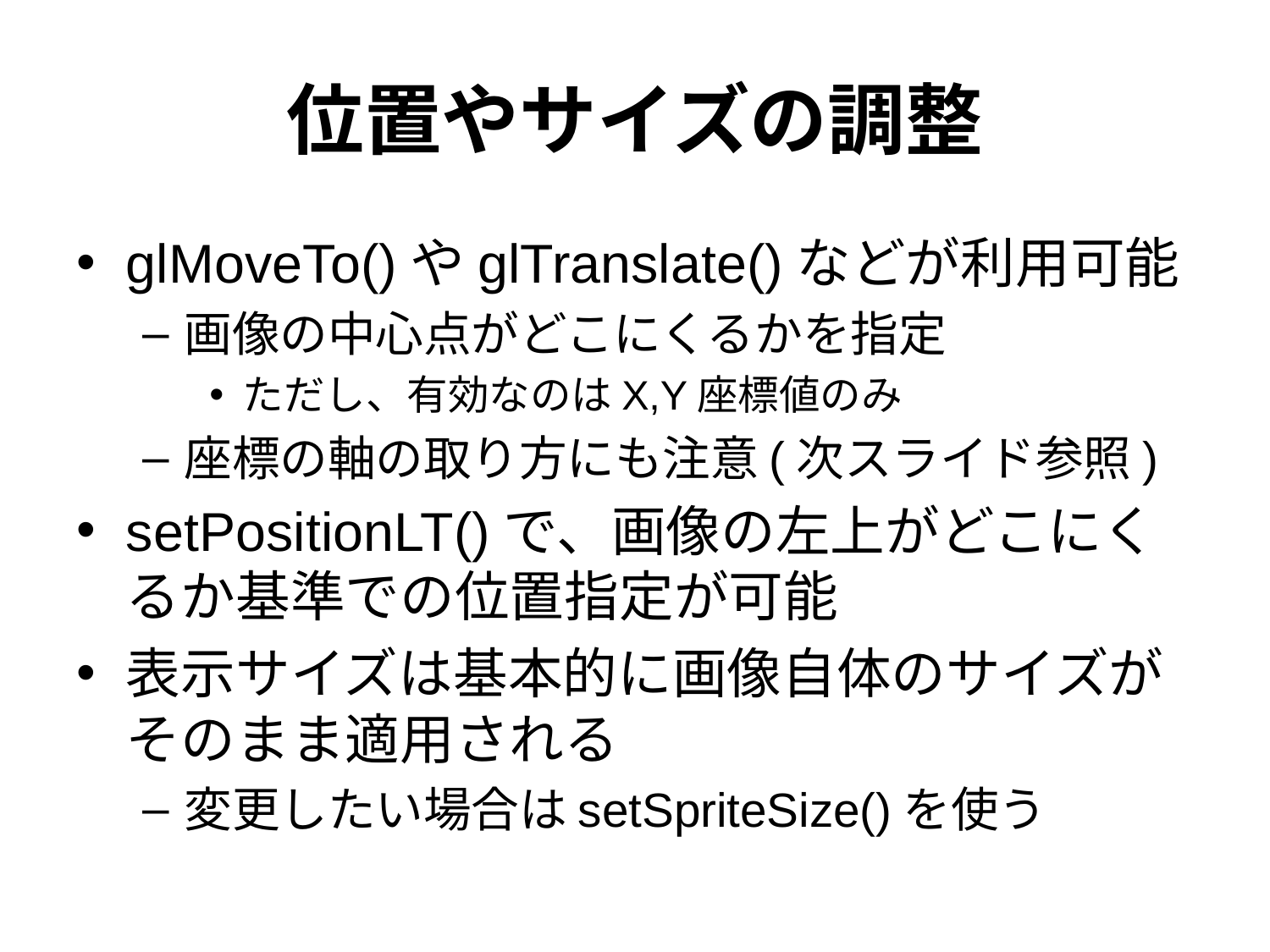

# 位置やサイズの調整
glMoveTo()やglTranslate()などが利用可能
画像の中心点がどこにくるかを指定
ただし、有効なのはX,Y座標値のみ
座標の軸の取り方にも注意(次スライド参照)
setPositionLT()で、画像の左上がどこにくるか基準での位置指定が可能
表示サイズは基本的に画像自体のサイズが
そのまま適用される
変更したい場合はsetSpriteSize()を使う